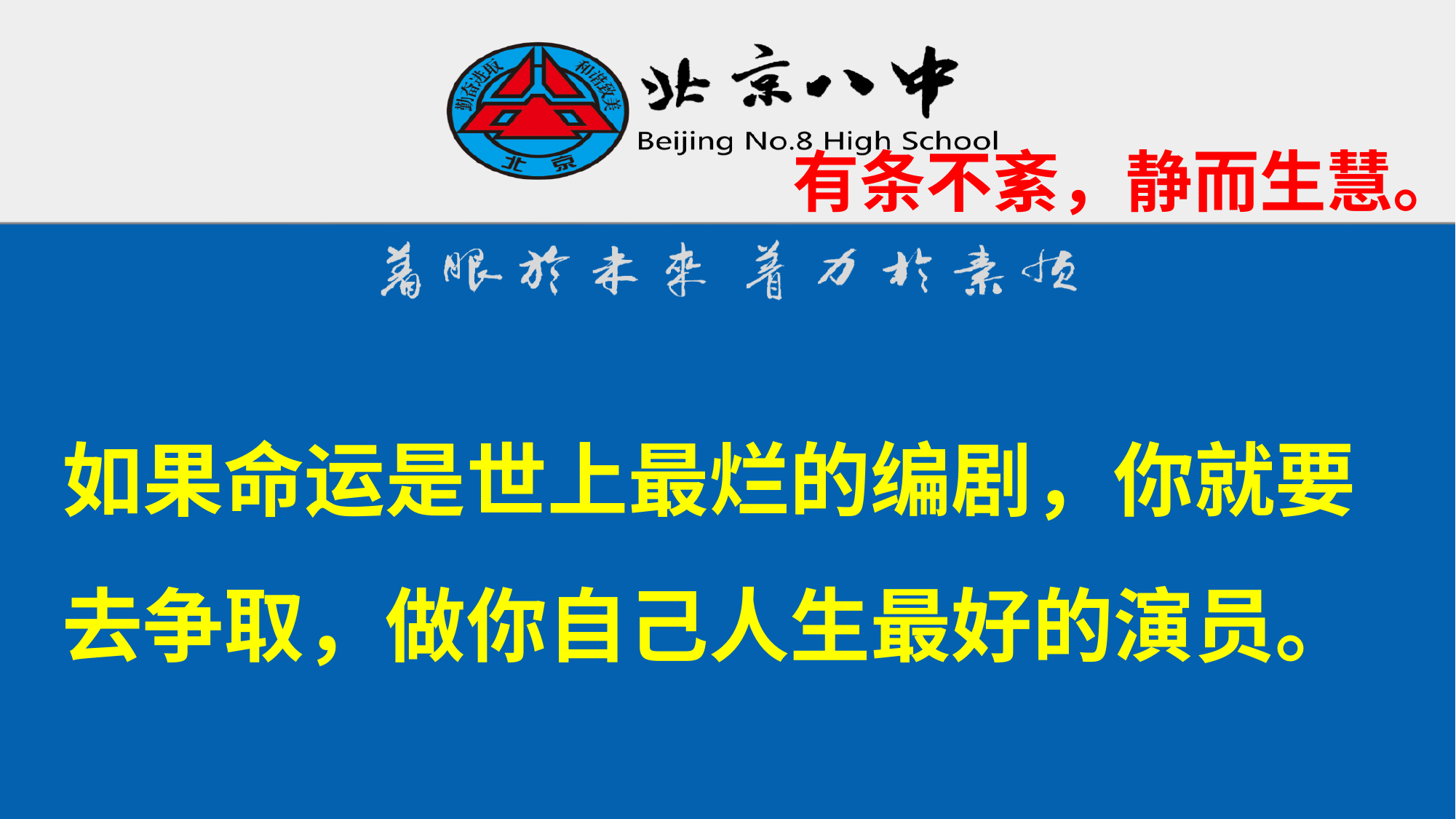

有条不紊，静而生慧。
如果命运是世上最烂的编剧，你就要去争取，做你自己人生最好的演员。